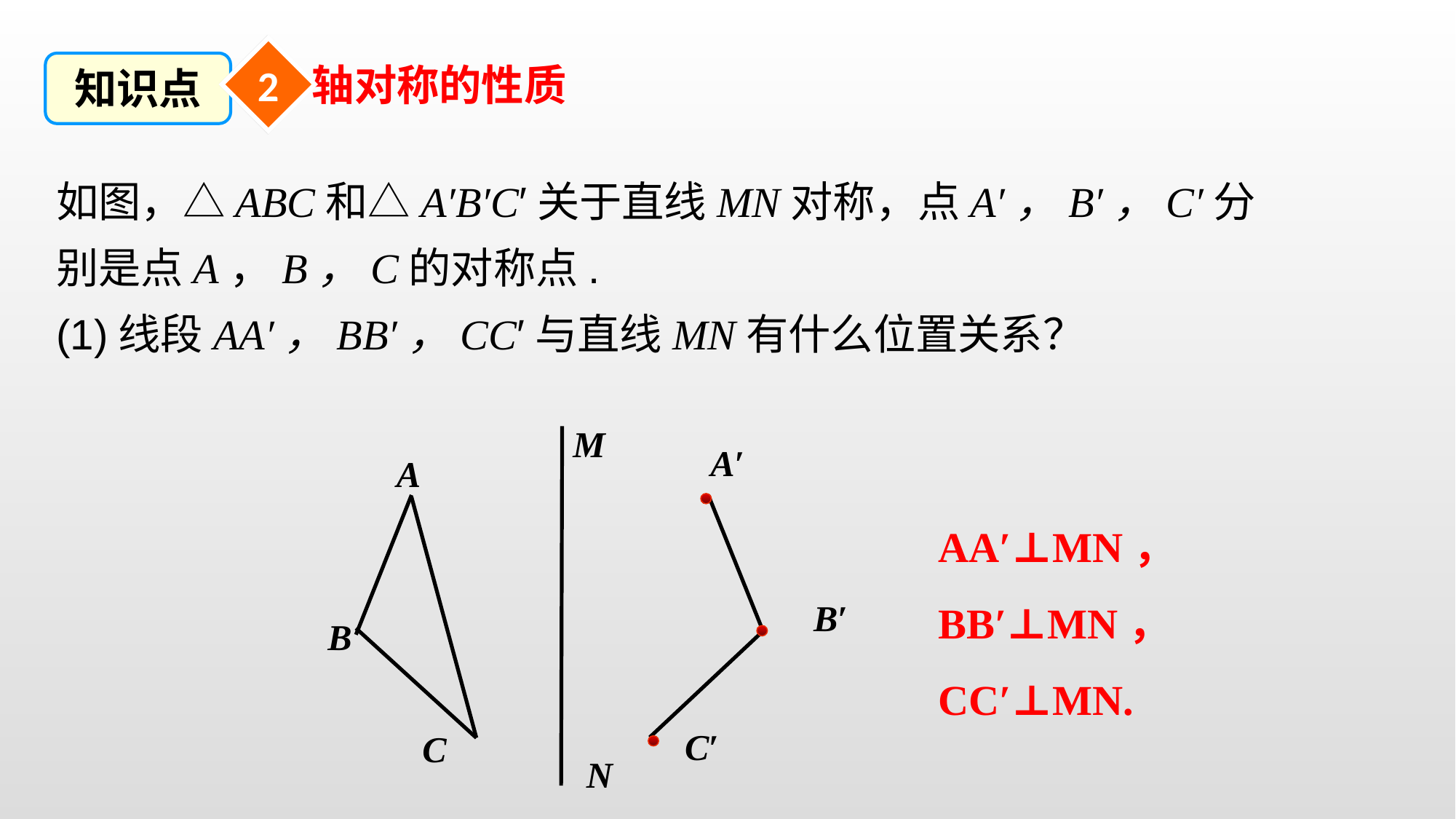

2
知识点
轴对称的性质
如图，△ABC和△A′B′C′关于直线MN对称，点A′，B′，C′分别是点A，B，C的对称点.
(1)线段AA′，BB′，CC′与直线MN有什么位置关系？
M
A′
A
B
C

B′

C′

N
AA′⊥MN，
BB′⊥MN，
CC′⊥MN.